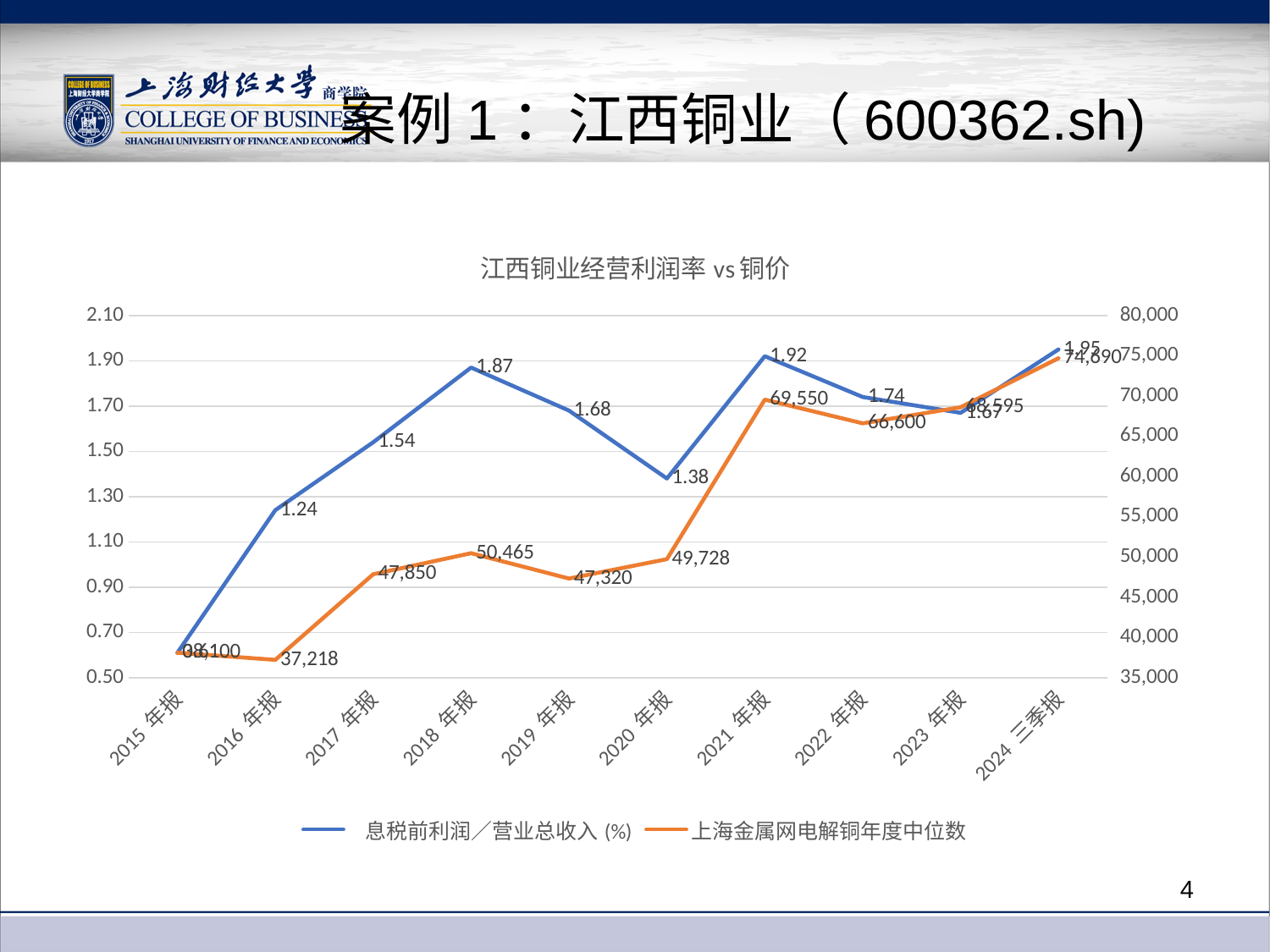

# 案例1：江西铜业（600362.sh)

### Chart: 江西铜业经营利润率vs铜价

| Category |   息税前利润／营业总收入(%) | 上海金属网电解铜年度中位数 |
|---|---|---|
| 2015 年报 | 0.61 | 38100.0 |
| 2016 年报 | 1.24 | 37217.5 |
| 2017 年报 | 1.54 | 47850.0 |
| 2018 年报 | 1.87 | 50465.0 |
| 2019 年报 | 1.68 | 47320.0 |
| 2020 年报 | 1.38 | 49727.5 |
| 2021 年报 | 1.92 | 69550.0 |
| 2022 年报 | 1.74 | 66600.0 |
| 2023 年报 | 1.67 | 68595.0 |
| 2024 三季报 | 1.95 | 74690.0 |
4